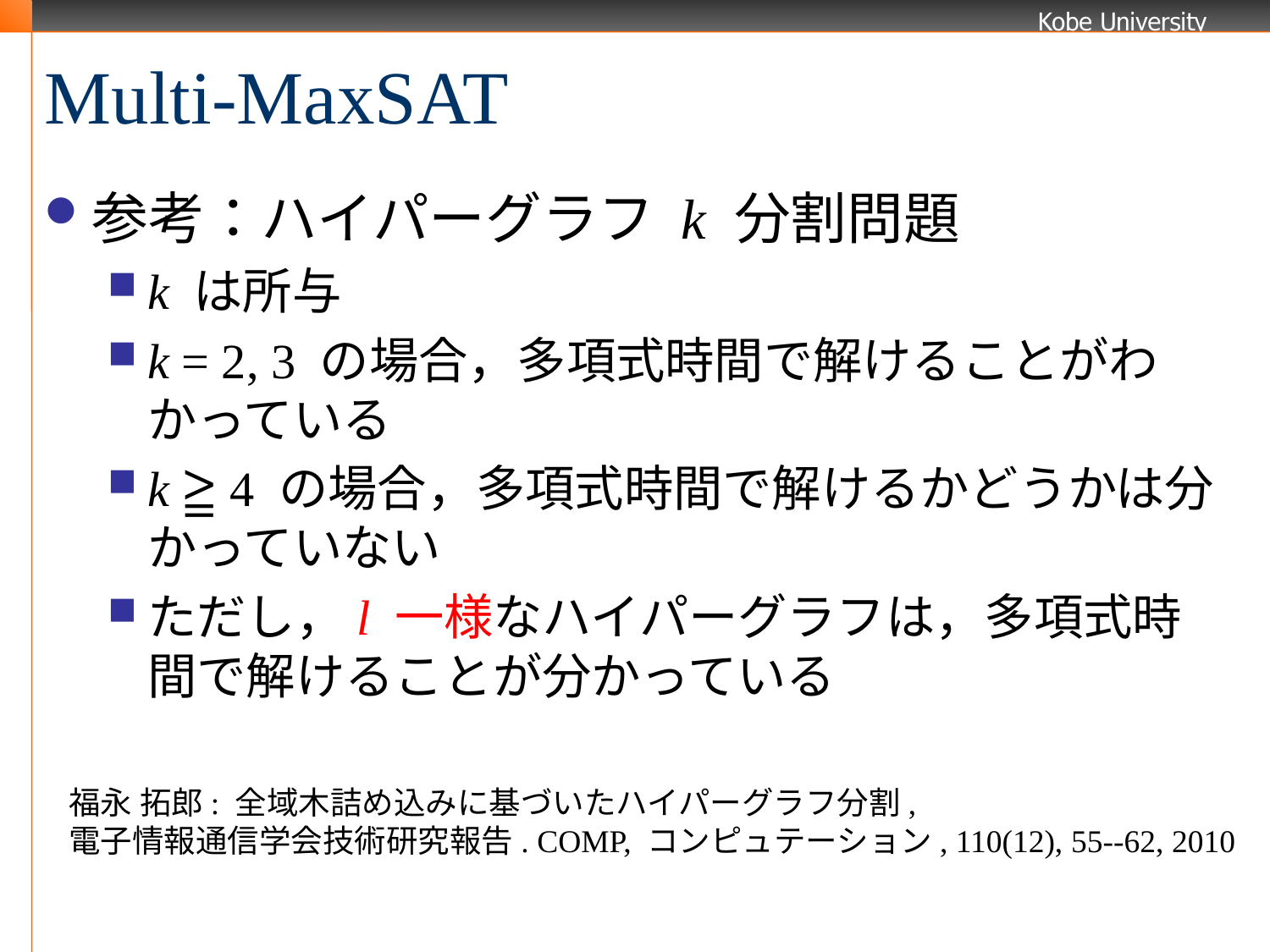

# Multi-MaxSAT
参考：ハイパーグラフ k 分割問題
k は所与
k = 2, 3 の場合，多項式時間で解けることがわかっている
k ≧ 4 の場合，多項式時間で解けるかどうかは分かっていない
ただし，l 一様なハイパーグラフは，多項式時間で解けることが分かっている

福永 拓郎: 全域木詰め込みに基づいたハイパーグラフ分割,
電子情報通信学会技術研究報告. COMP, コンピュテーション, 110(12), 55--62, 2010